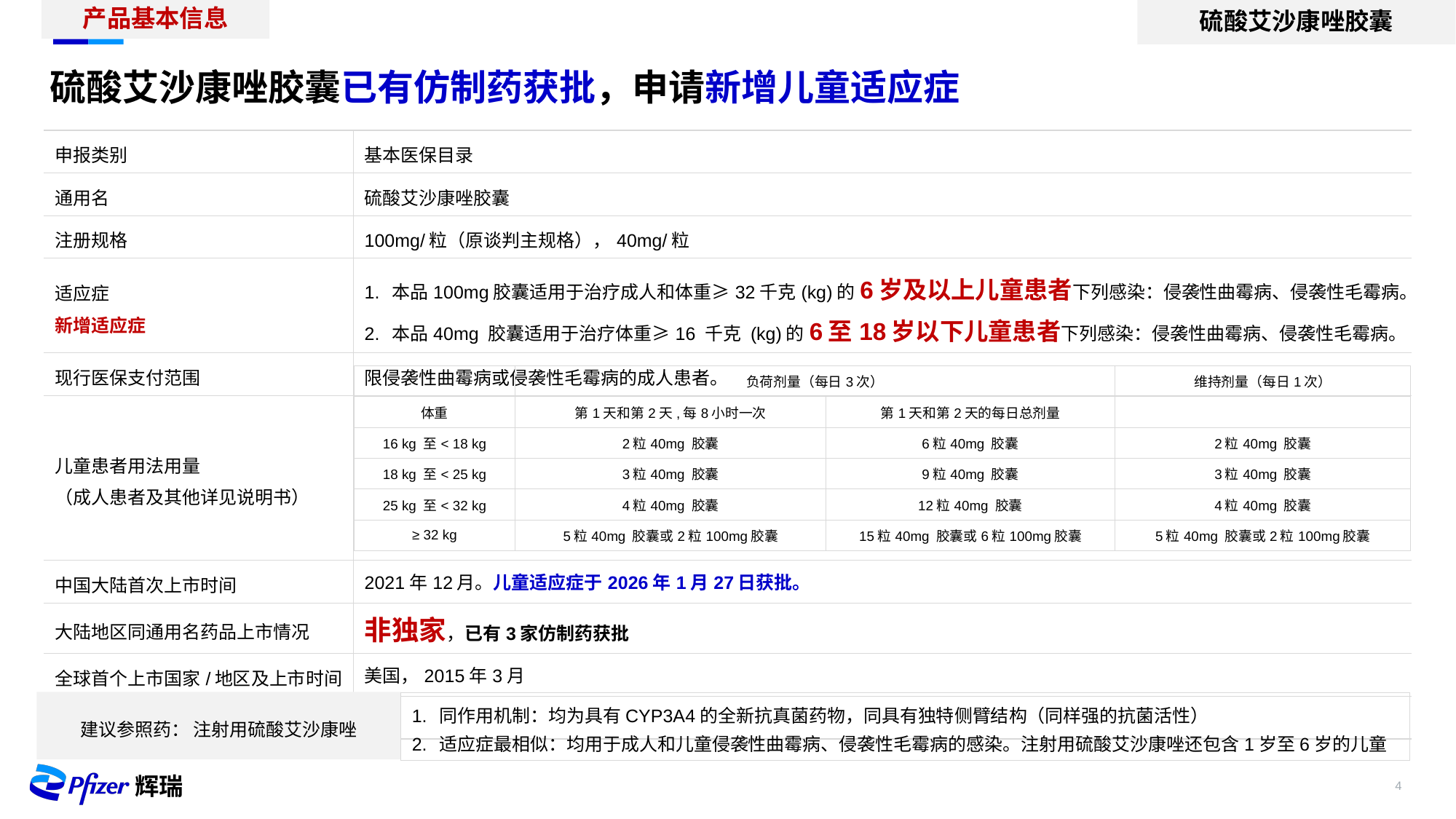

产品基本信息
硫酸艾沙康唑胶囊
# 硫酸艾沙康唑胶囊已有仿制药获批，申请新增儿童适应症
| 申报类别 | 基本医保目录 |
| --- | --- |
| 通用名 | 硫酸艾沙康唑胶囊 |
| 注册规格 | 100mg/粒（原谈判主规格），40mg/粒 |
| 适应症 新增适应症 | 本品100mg胶囊适用于治疗成人和体重≥32千克(kg)的6岁及以上儿童患者下列感染：侵袭性曲霉病、侵袭性毛霉病。 本品40mg 胶囊适用于治疗体重≥16 千克 (kg)的6至18岁以下儿童患者下列感染：侵袭性曲霉病、侵袭性毛霉病。 |
| 现行医保支付范围 | 限侵袭性曲霉病或侵袭性毛霉病的成人患者。 |
| 儿童患者用法用量 （成人患者及其他详见说明书） |  |
| 中国大陆首次上市时间 | 2021年12月。儿童适应症于2026年1月27日获批。 |
| 大陆地区同通用名药品上市情况 | 非独家，已有3家仿制药获批 |
| 全球首个上市国家/地区及上市时间 | 美国，2015年3月 |
| 是否为OTC药品 | 否 |
|  | 负荷剂量（每日3次） |  | 维持剂量（每日1次） |
| --- | --- | --- | --- |
| 体重 | 第1天和第2天,每8小时一次 | 第1天和第2天的每日总剂量 |  |
| 16 kg 至< 18 kg | 2粒40mg 胶囊 | 6粒40mg 胶囊 | 2粒40mg 胶囊 |
| 18 kg 至< 25 kg | 3粒40mg 胶囊 | 9粒40mg 胶囊 | 3粒40mg 胶囊 |
| 25 kg 至< 32 kg | 4粒40mg 胶囊 | 12粒40mg 胶囊 | 4粒40mg 胶囊 |
| ≥ 32 kg | 5粒40mg 胶囊或2粒100mg胶囊 | 15粒40mg 胶囊或6粒100mg胶囊 | 5粒40mg 胶囊或2粒100mg胶囊 |
建议参照药： 注射用硫酸艾沙康唑
同作用机制：均为具有CYP3A4的全新抗真菌药物，同具有独特侧臂结构（同样强的抗菌活性）
适应症最相似：均用于成人和儿童侵袭性曲霉病、侵袭性毛霉病的感染。注射用硫酸艾沙康唑还包含1岁至6岁的儿童